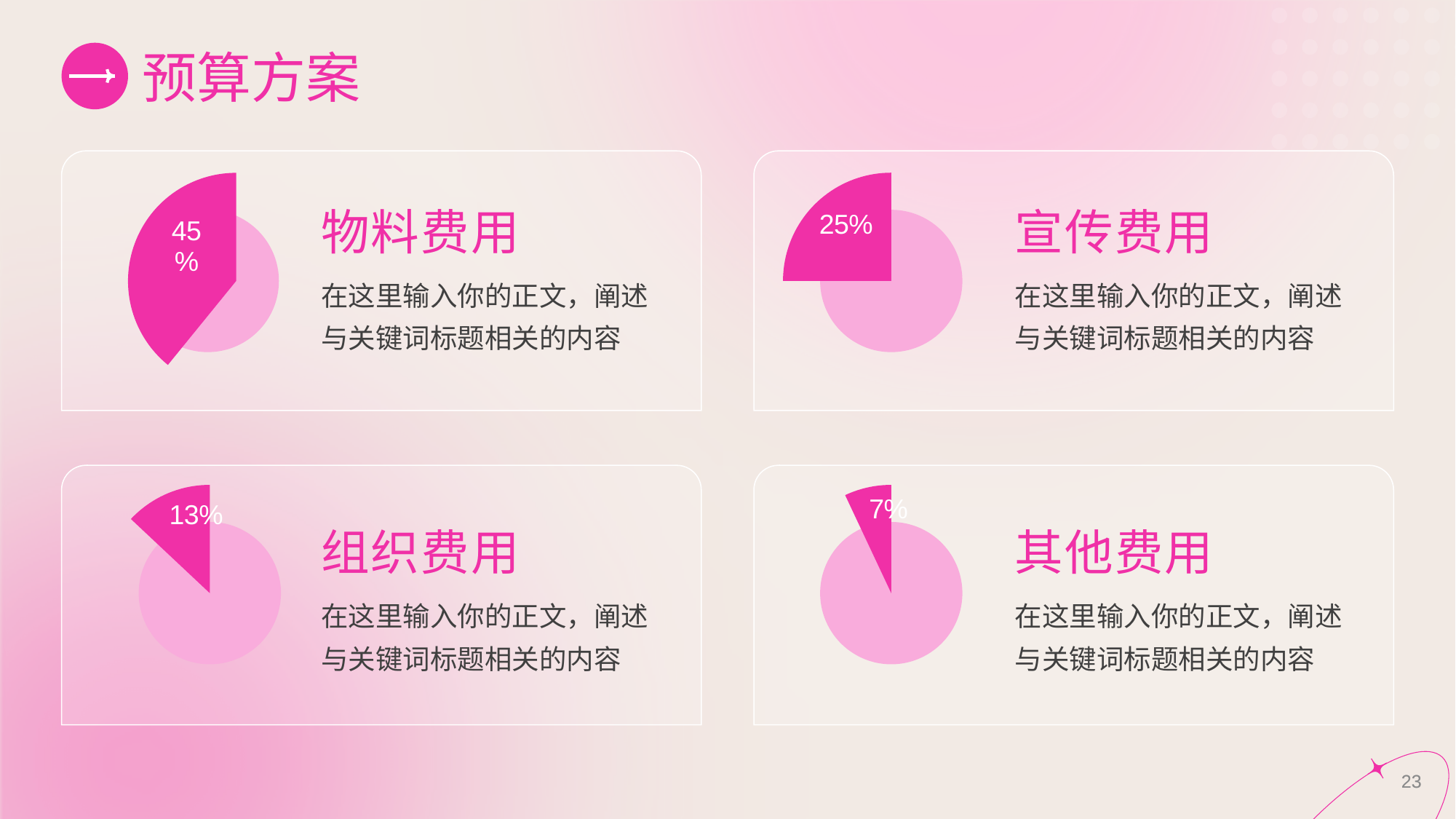

# 预算方案

### Chart

| Category | 销售额 |
|---|---|
| 辅助航 | 0.7 |
| 数据行 | 0.45 |

### Chart

| Category | 销售额 |
|---|---|
| 辅助航 | 0.75 |
| 数据行 | 0.25 |
物料费用
宣传费用
在这里输入你的正文，阐述与关键词标题相关的内容
在这里输入你的正文，阐述与关键词标题相关的内容

### Chart

| Category | 销售额 |
|---|---|
| 辅助航 | 0.87 |
| 数据行 | 0.13 |

### Chart

| Category | 销售额 |
|---|---|
| 辅助航 | 0.93 |
| 数据行 | 0.07 |
组织费用

其他费用
在这里输入你的正文，阐述与关键词标题相关的内容
在这里输入你的正文，阐述与关键词标题相关的内容
23